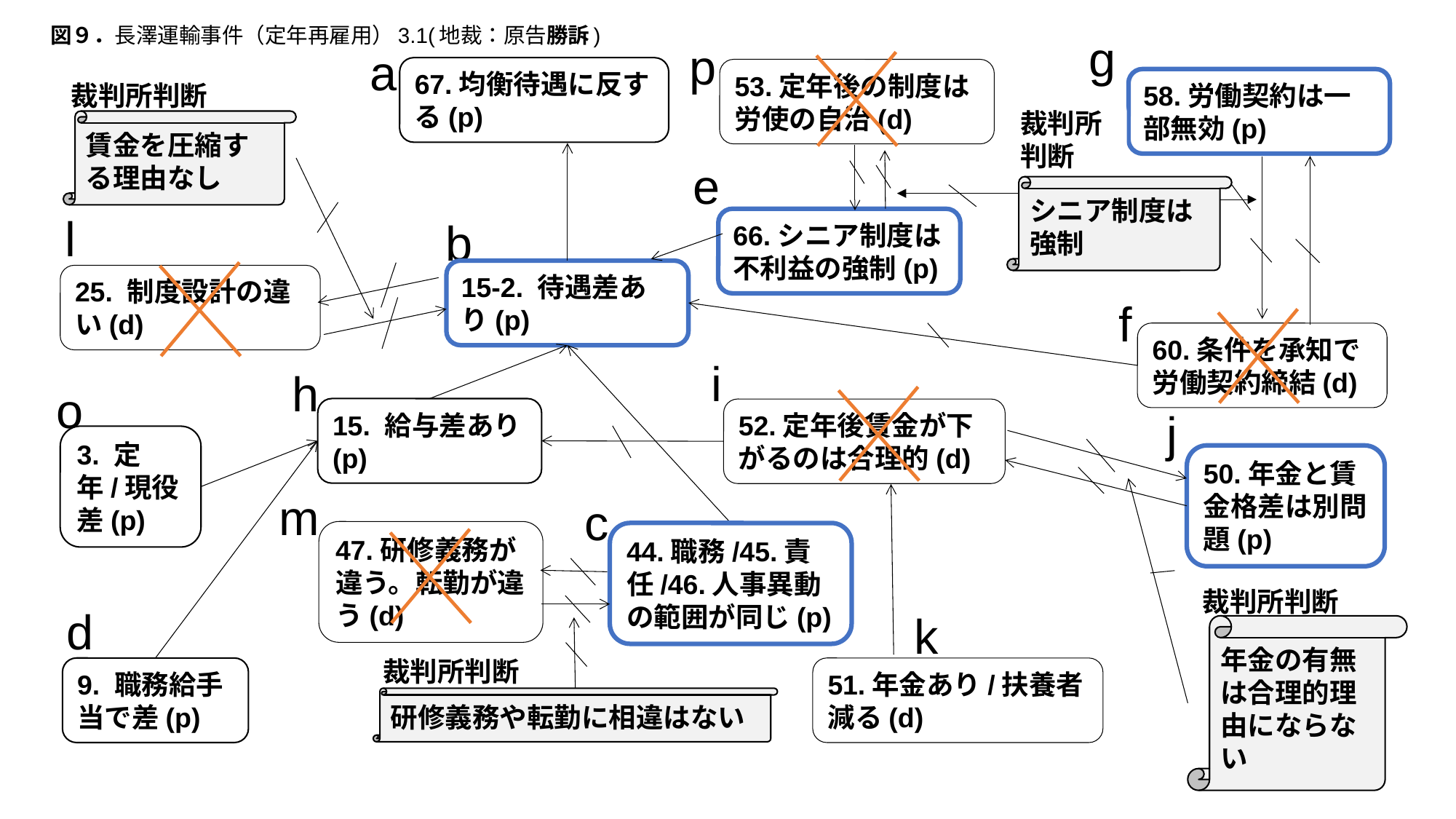

# 図９．長澤運輸事件（定年再雇用）3.1(地裁：原告勝訴)
g
p
a
67.均衡待遇に反する(p)
53.定年後の制度は
労使の自治(d)
58.労働契約は一部無効(p)
裁判所判断
裁判所
判断
賃金を圧縮する理由なし
e
シニア制度は
強制
l
b
66.シニア制度は
不利益の強制(p)
15-2. 待遇差あり(p)
25. 制度設計の違い(d)
f
60.条件を承知で労働契約締結(d)
i
h
o
j
15. 給与差あり(p)
52.定年後賃金が下がるのは合理的(d)
3. 定年/現役差(p)
50.年金と賃金格差は別問題(p)
m
c
47.研修義務が違う。転勤が違う(d)
44.職務/45.責任/46.人事異動の範囲が同じ(p)
裁判所判断
d
k
年金の有無は合理的理由にならない
裁判所判断
9. 職務給手当で差(p)
51.年金あり/扶養者減る(d)
研修義務や転勤に相違はない